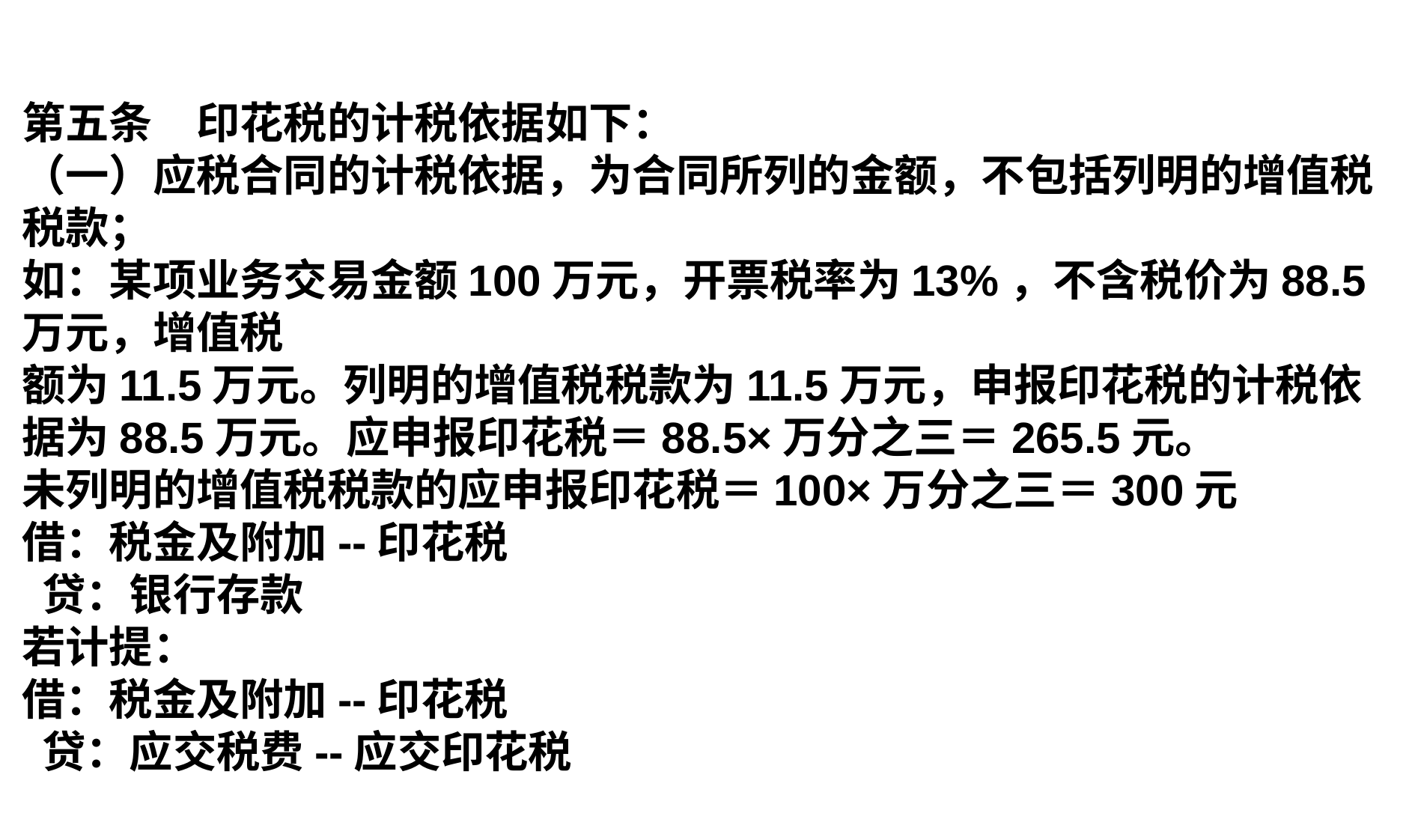

第五条　印花税的计税依据如下：
（一）应税合同的计税依据，为合同所列的金额，不包括列明的增值税税款；
如：某项业务交易金额100万元，开票税率为13%，不含税价为88.5万元，增值税
额为11.5万元。列明的增值税税款为11.5万元，申报印花税的计税依据为88.5万元。应申报印花税＝88.5×万分之三＝265.5元。
未列明的增值税税款的应申报印花税＝100×万分之三＝300元
借：税金及附加--印花税
 贷：银行存款
若计提：
借：税金及附加--印花税
 贷：应交税费--应交印花税